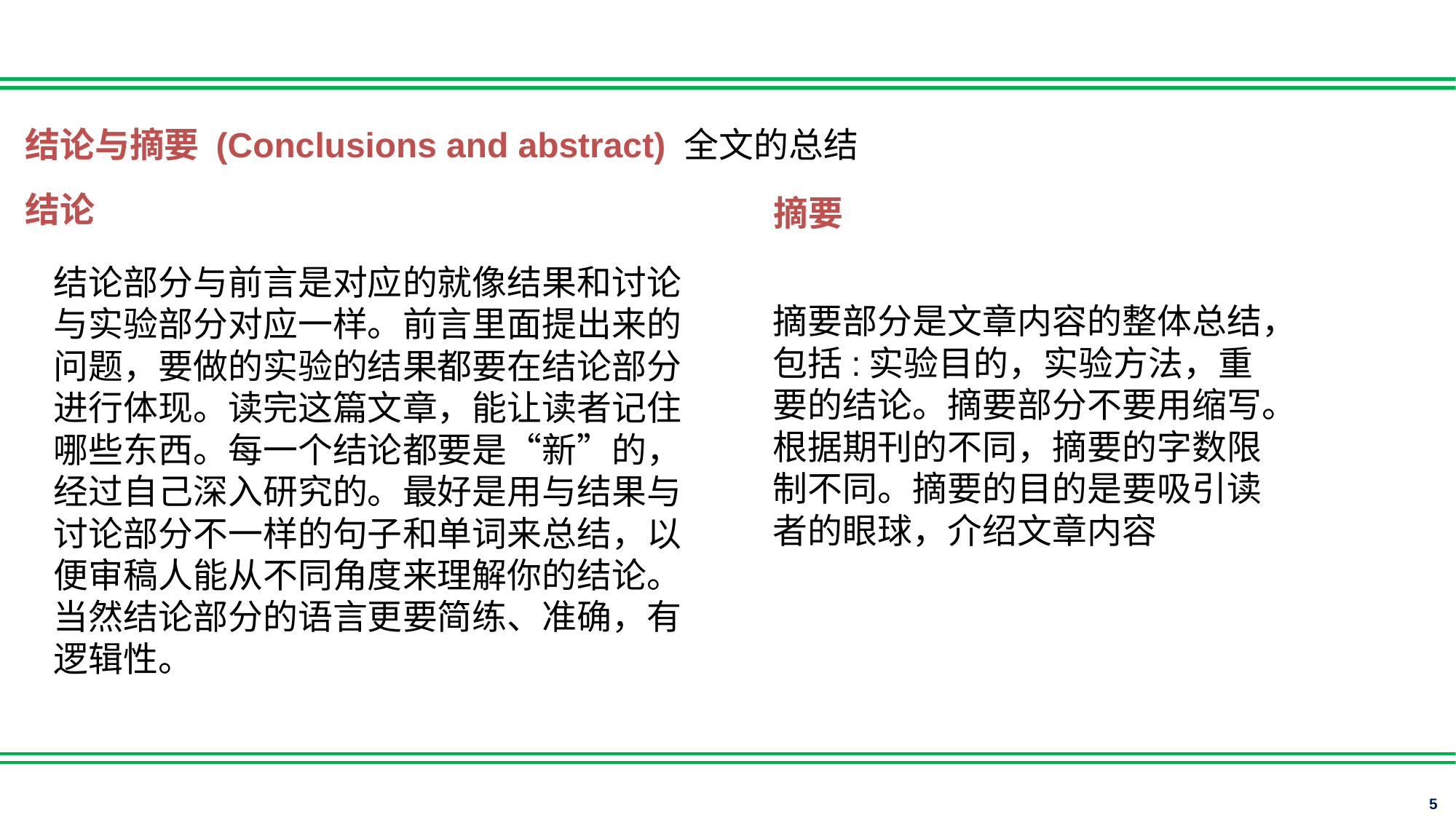

结论与摘要 (Conclusions and abstract) 全文的总结
结论
摘要
结论部分与前言是对应的就像结果和讨论与实验部分对应一样。前言里面提出来的问题，要做的实验的结果都要在结论部分进行体现。读完这篇文章，能让读者记住哪些东西。每一个结论都要是“新”的，经过自己深入研究的。最好是用与结果与讨论部分不一样的句子和单词来总结，以便审稿人能从不同角度来理解你的结论。当然结论部分的语言更要简练、准确，有逻辑性。
摘要部分是文章内容的整体总结，包括:实验目的，实验方法，重要的结论。摘要部分不要用缩写。根据期刊的不同，摘要的字数限制不同。摘要的目的是要吸引读者的眼球，介绍文章内容
5